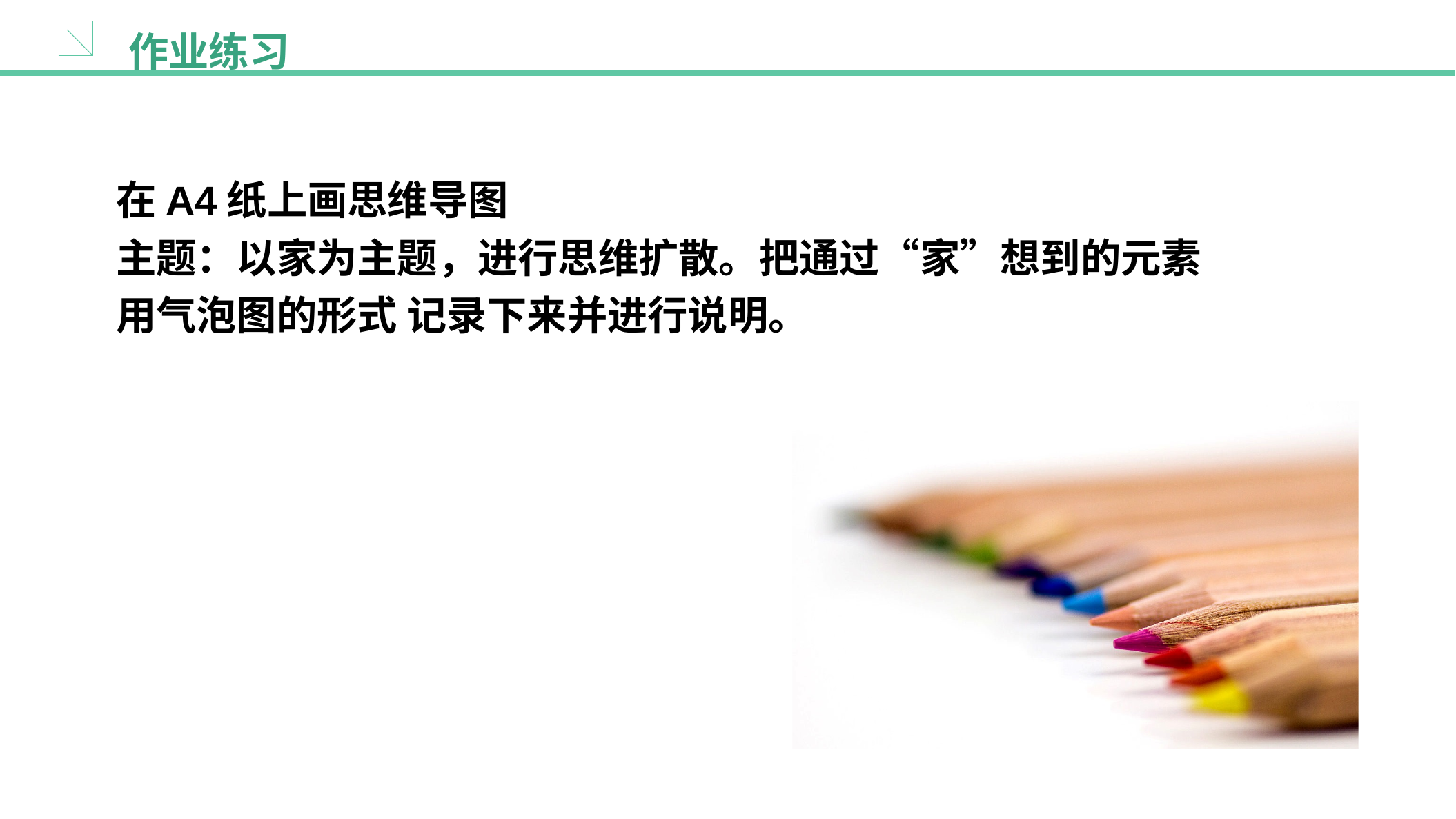

作业练习
在A4纸上画思维导图
主题：以家为主题，进行思维扩散。把通过“家”想到的元素用气泡图的形式 记录下来并进行说明。